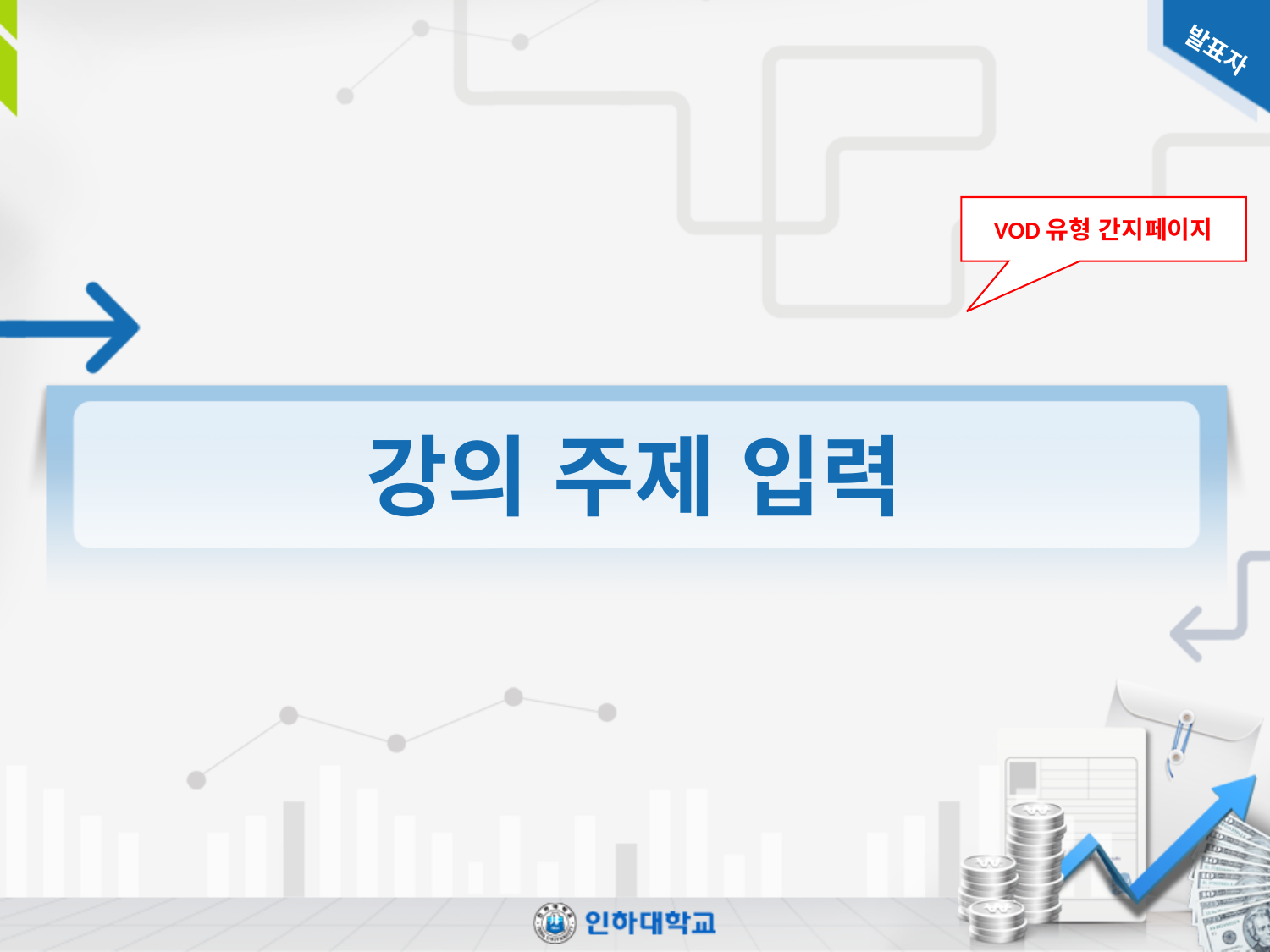

발표자
VOD유형 간지페이지
# 강의 주제 입력